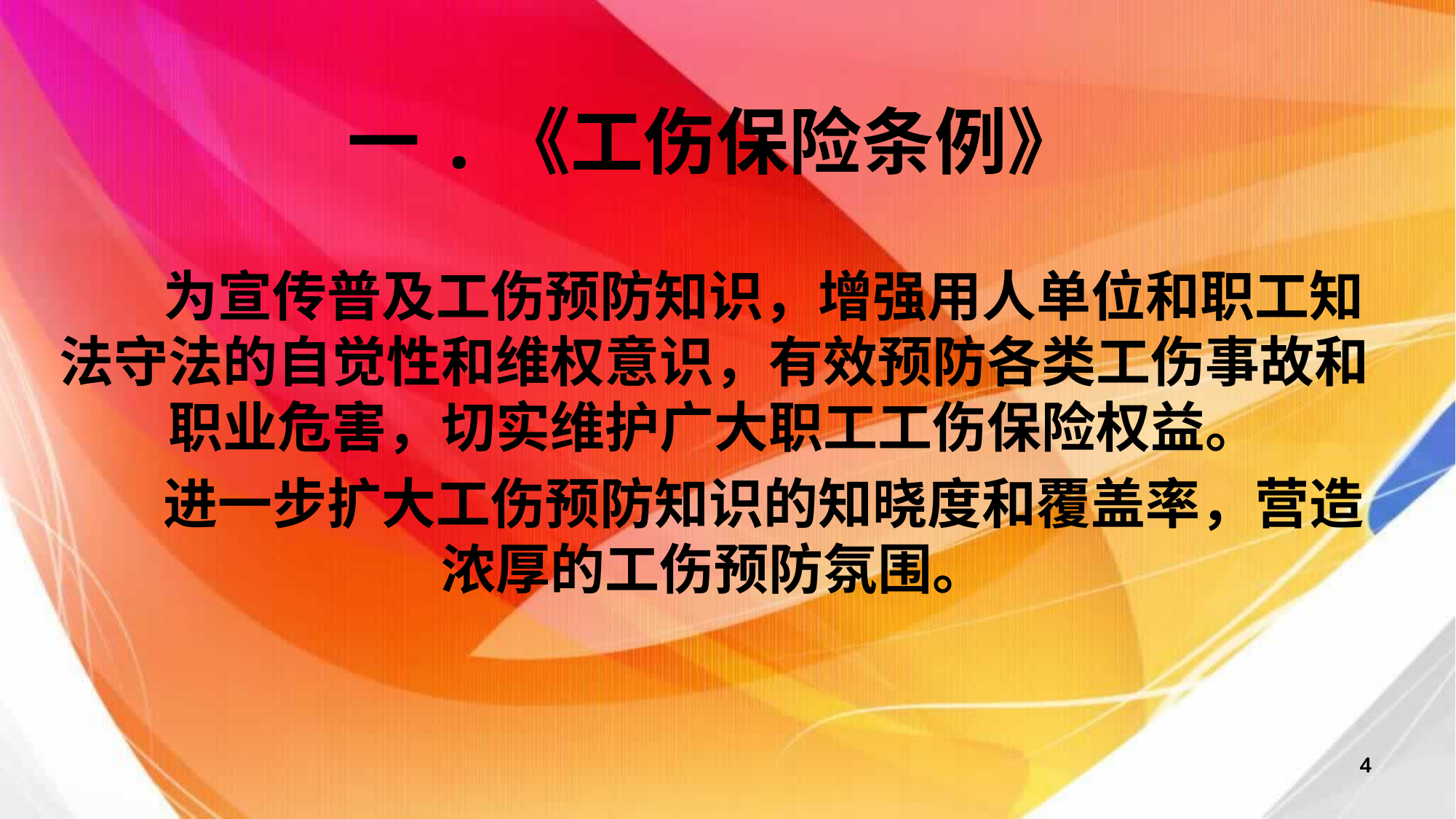

#

一.《工伤保险条例》

       为宣传普及工伤预防知识，增强用人单位和职工知 法守法的自觉性和维权意识，有效预防各类工伤事故和职业危害，切实维护广大职工工伤保险权益。
       进一步扩大工伤预防知识的知晓度和覆盖率，营造浓厚的工伤预防氛围。

4
4
4
4
4
4
4
4